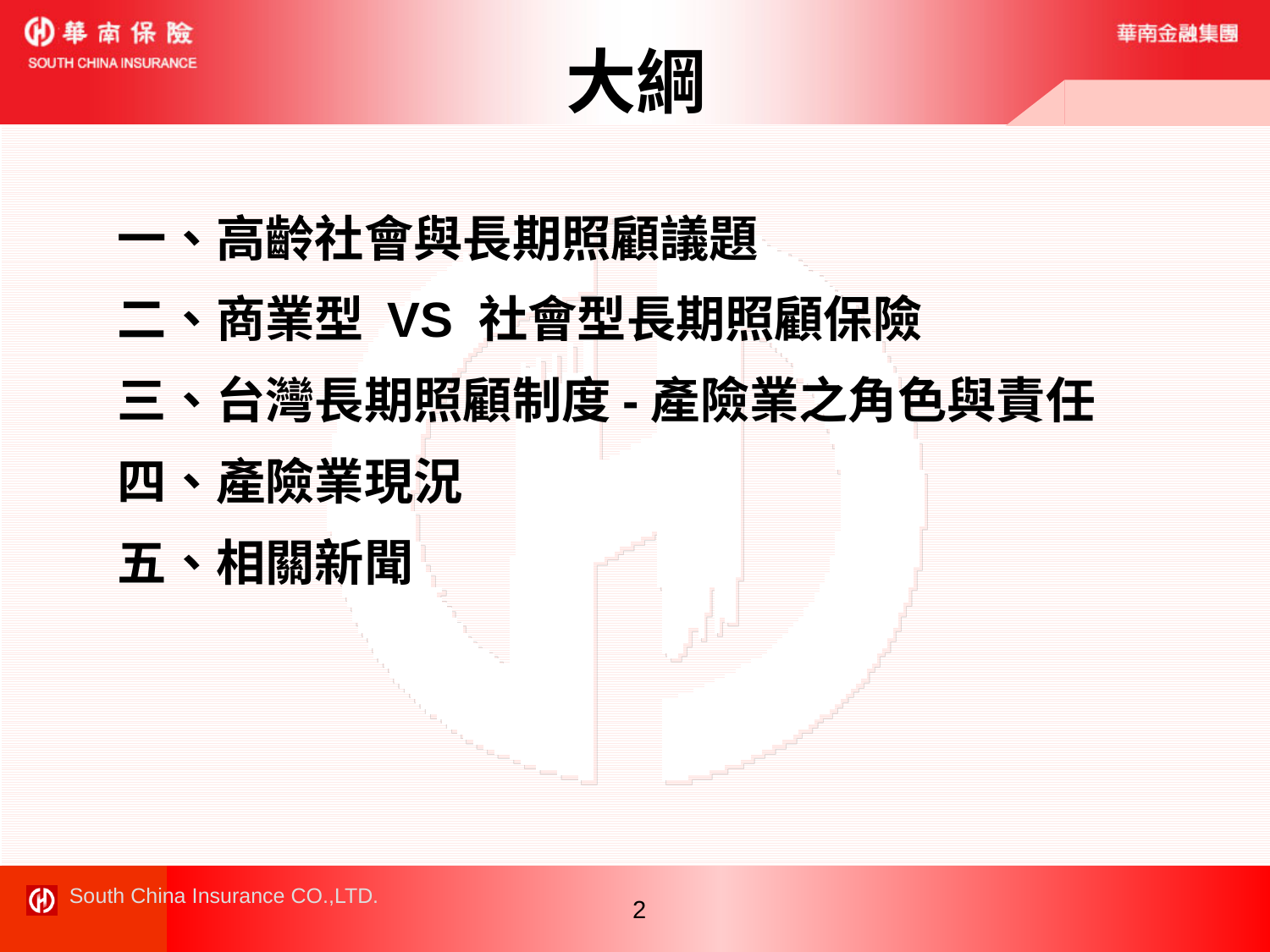

# 大綱
一、高齡社會與長期照顧議題
二、商業型 VS 社會型長期照顧保險
三、台灣長期照顧制度-產險業之角色與責任
四、產險業現況
五、相關新聞
2